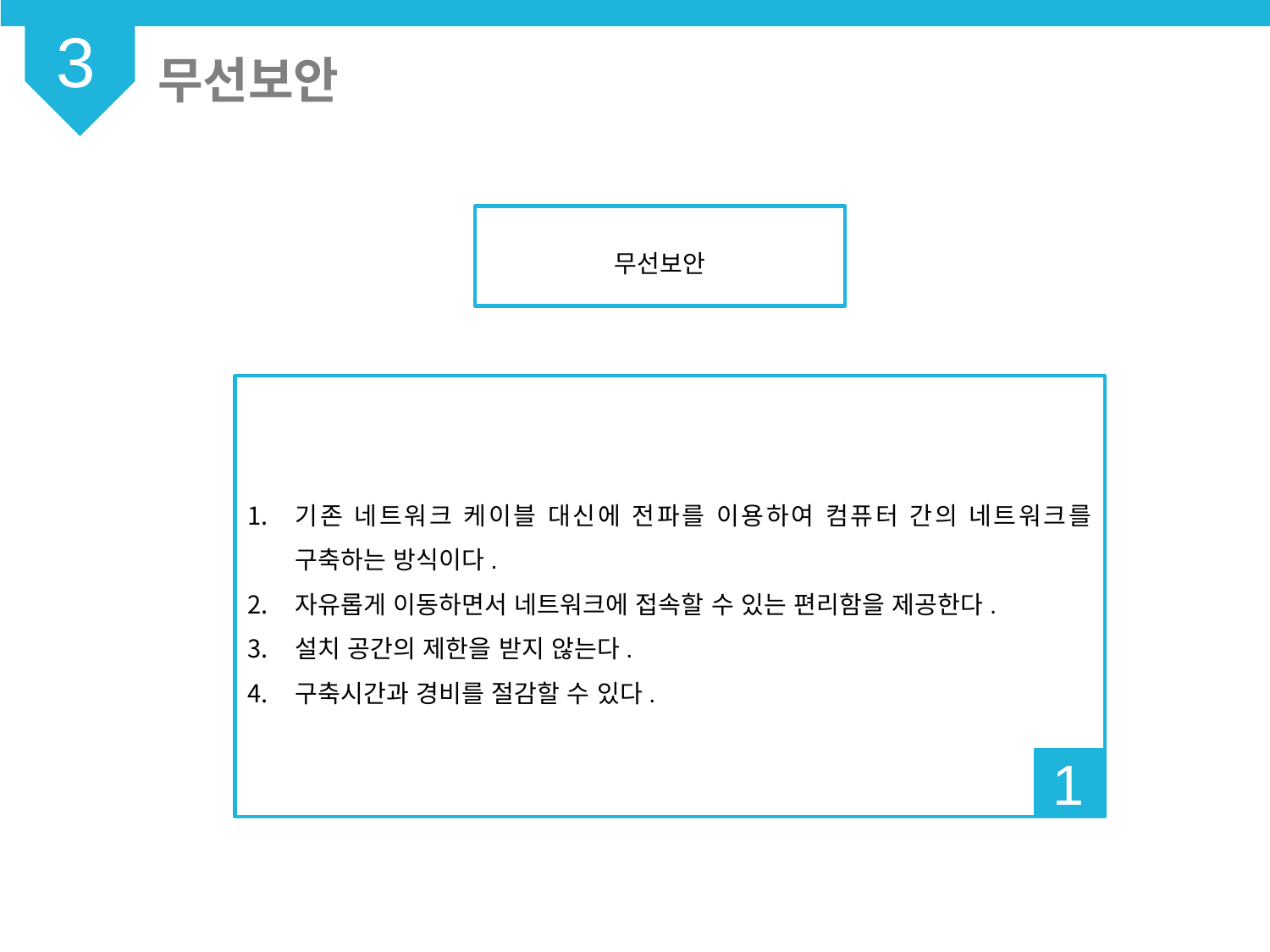

3

무선보안
무선보안
기존 네트워크 케이블 대신에 전파를 이용하여 컴퓨터 간의 네트워크를 구축하는 방식이다.
자유롭게 이동하면서 네트워크에 접속할 수 있는 편리함을 제공한다.
설치 공간의 제한을 받지 않는다.
구축시간과 경비를 절감할 수 있다.
1